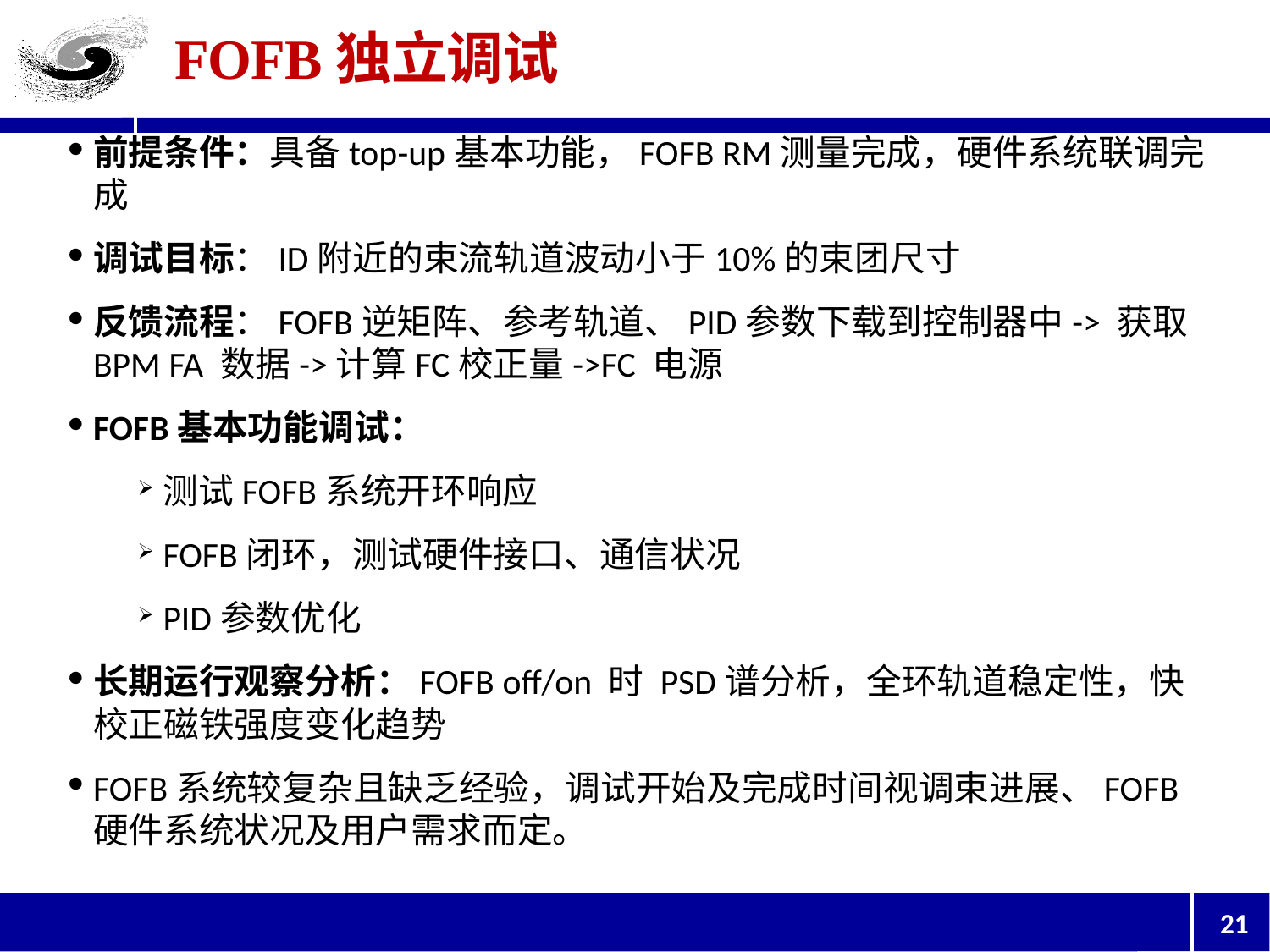

# FOFB独立调试

前提条件：具备top-up基本功能，FOFB RM测量完成，硬件系统联调完成
调试目标：ID附近的束流轨道波动小于10%的束团尺寸
反馈流程：FOFB逆矩阵、参考轨道、PID参数下载到控制器中-> 获取BPM FA 数据->计算FC校正量->FC 电源
FOFB基本功能调试：
测试FOFB系统开环响应
FOFB闭环，测试硬件接口、通信状况
PID参数优化
长期运行观察分析：FOFB off/on 时 PSD谱分析，全环轨道稳定性，快校正磁铁强度变化趋势
FOFB系统较复杂且缺乏经验，调试开始及完成时间视调束进展、FOFB硬件系统状况及用户需求而定。